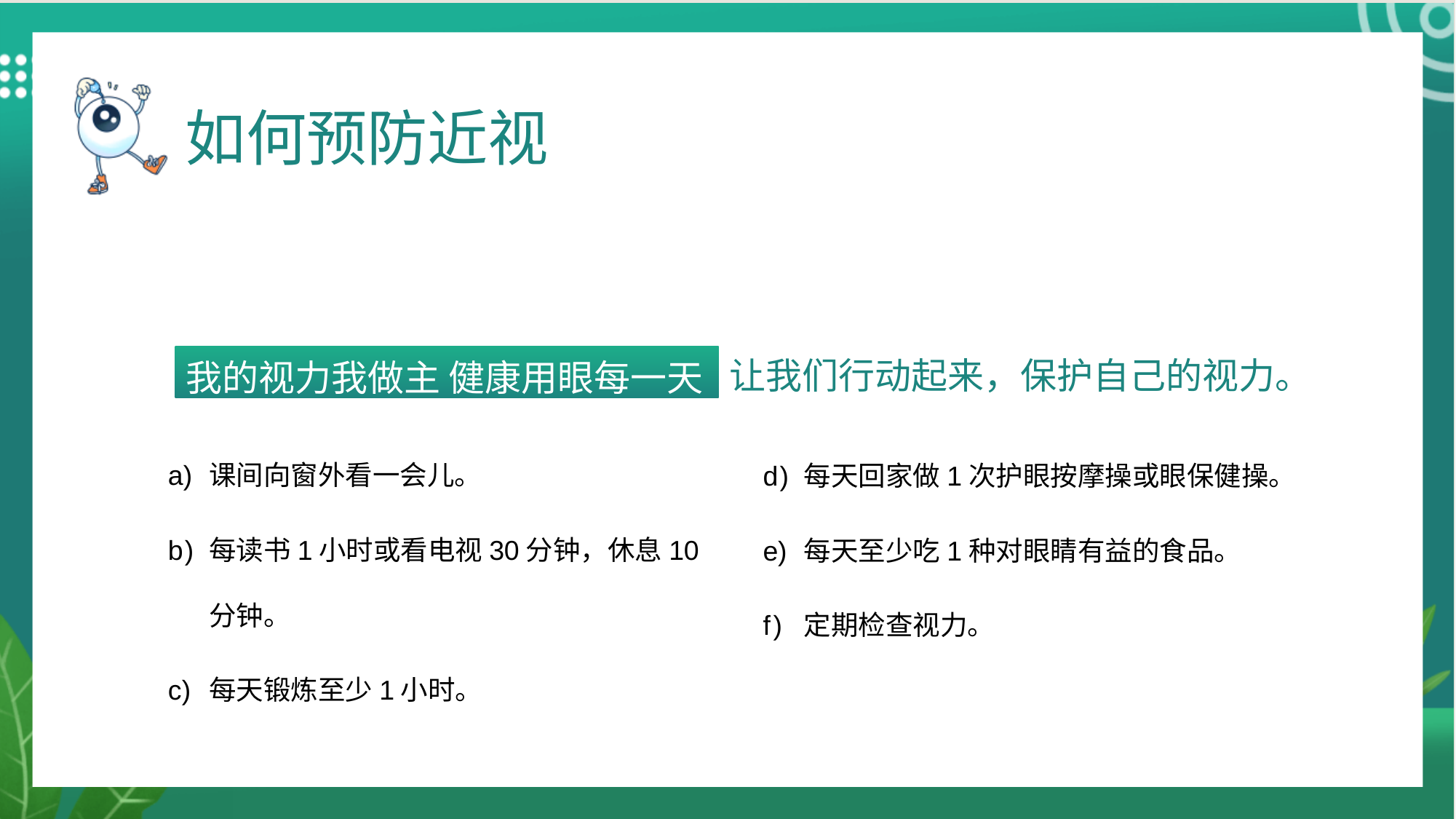

我的视力我做主 健康用眼每一天
让我们行动起来，保护自己的视力。
课间向窗外看一会儿。
每读书1小时或看电视30分钟，休息10分钟。
每天锻炼至少1小时。
每天回家做1次护眼按摩操或眼保健操。
每天至少吃1种对眼睛有益的食品。
定期检查视力。